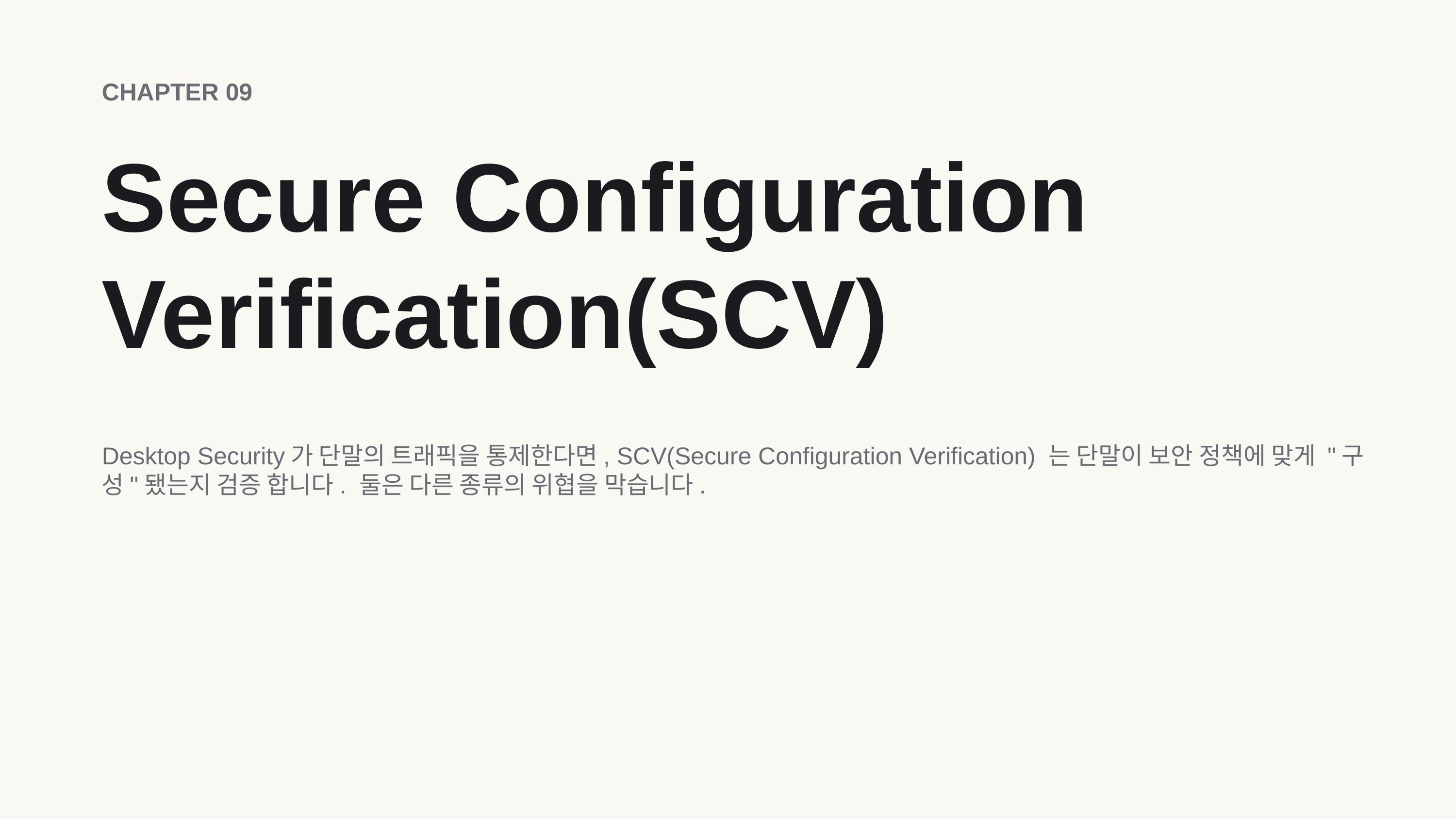

CHAPTER 09
Secure Configuration Verification(SCV)
Desktop Security가 단말의 트래픽을 통제한다면, SCV(Secure Configuration Verification) 는 단말이 보안 정책에 맞게 "구성"됐는지 검증 합니다. 둘은 다른 종류의 위협을 막습니다.